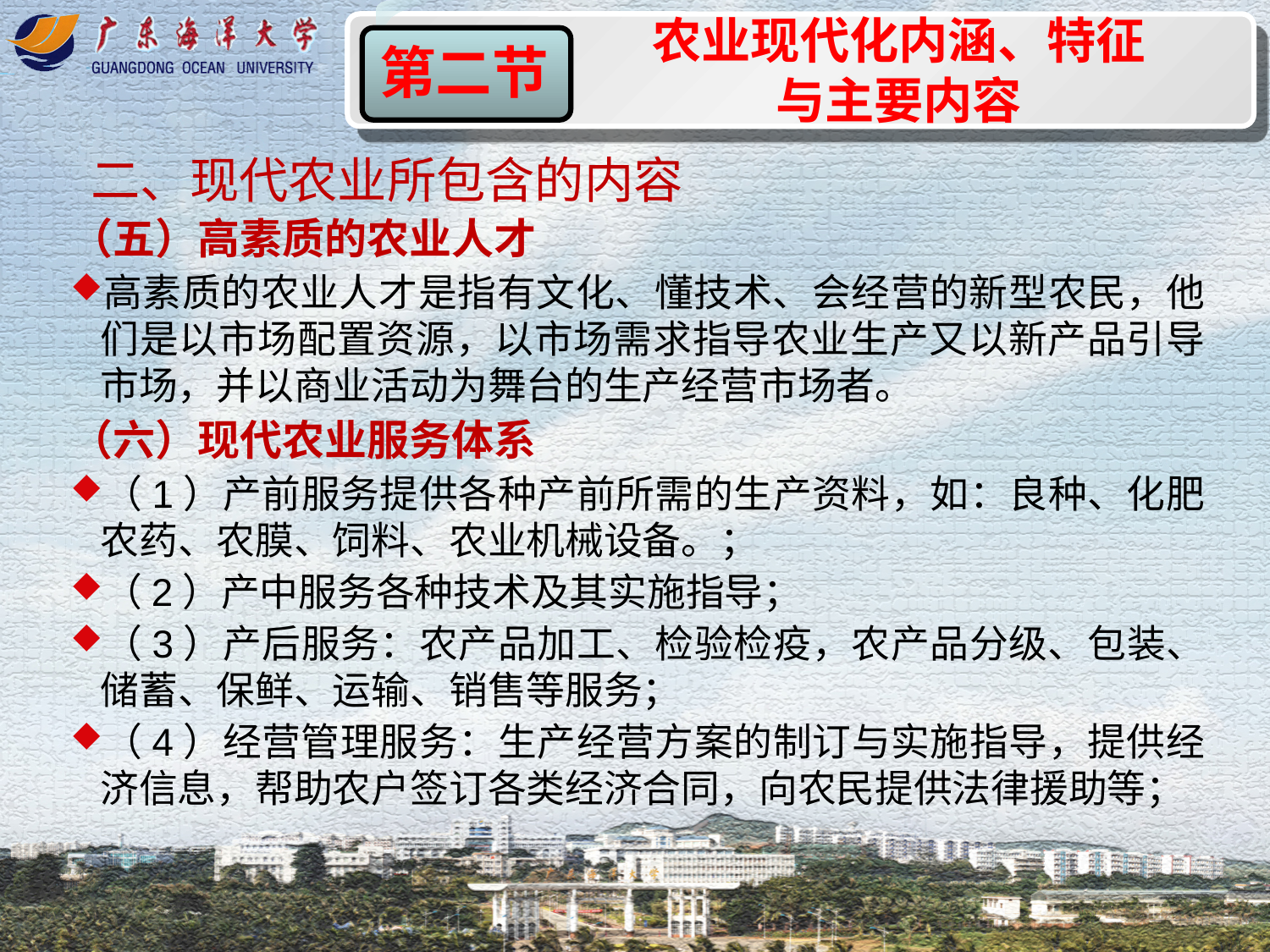

农业现代化内涵、特征与主要内容

第二节
二、现代农业所包含的内容
（五）高素质的农业人才
高素质的农业人才是指有文化、懂技术、会经营的新型农民，他们是以市场配置资源，以市场需求指导农业生产又以新产品引导市场，并以商业活动为舞台的生产经营市场者。
（六）现代农业服务体系
（1）产前服务提供各种产前所需的生产资料，如：良种、化肥农药、农膜、饲料、农业机械设备。；
（2）产中服务各种技术及其实施指导；
（3）产后服务：农产品加工、检验检疫，农产品分级、包装、储蓄、保鲜、运输、销售等服务；
（4）经营管理服务：生产经营方案的制订与实施指导，提供经济信息，帮助农户签订各类经济合同，向农民提供法律援助等；